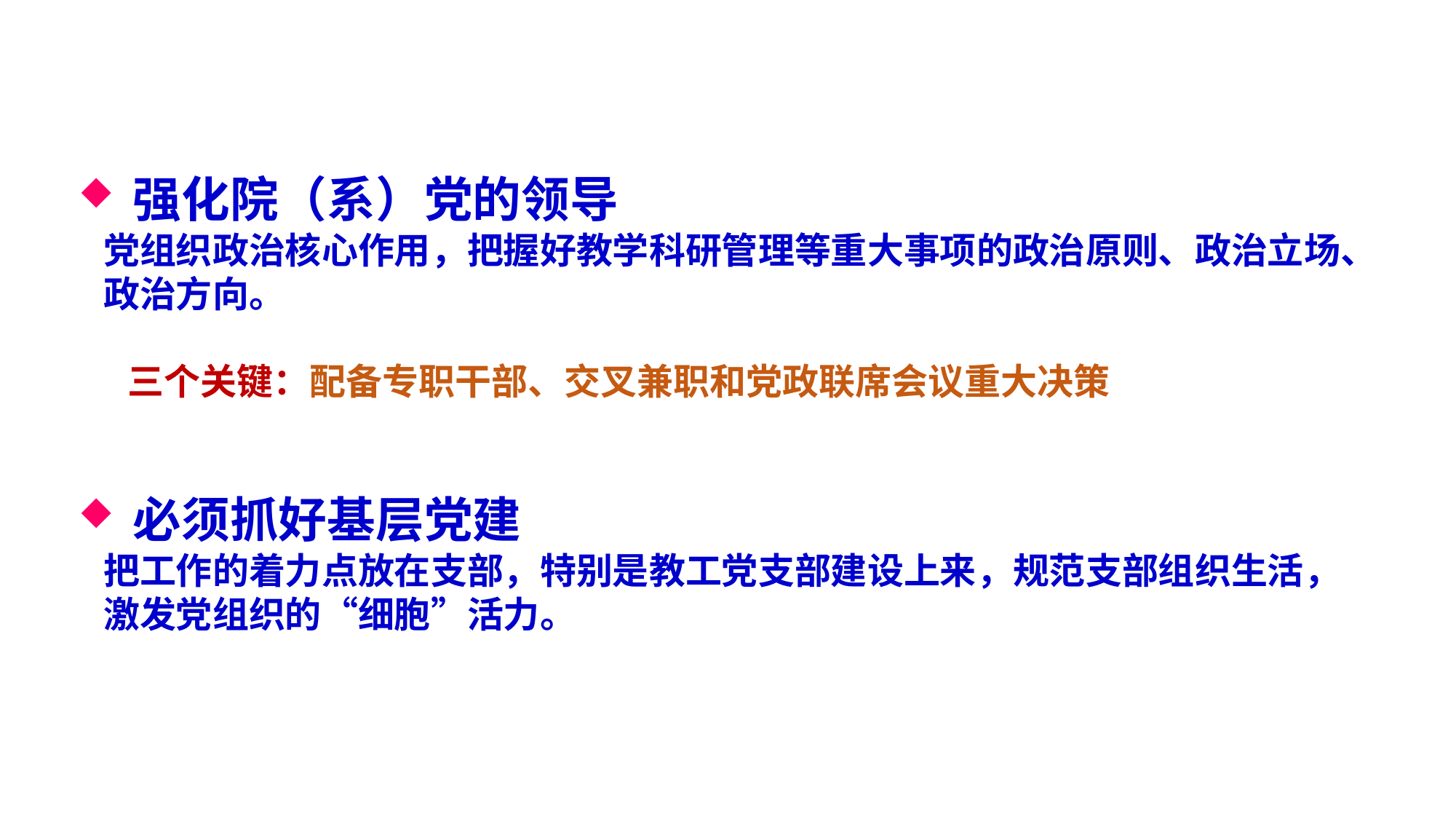

强化院（系）党的领导
  党组织政治核心作用，把握好教学科研管理等重大事项的政治原则、政治立场、
  政治方向。

     三个关键：配备专职干部、交叉兼职和党政联席会议重大决策

必须抓好基层党建
  把工作的着力点放在支部，特别是教工党支部建设上来，规范支部组织生活，
  激发党组织的“细胞”活力。